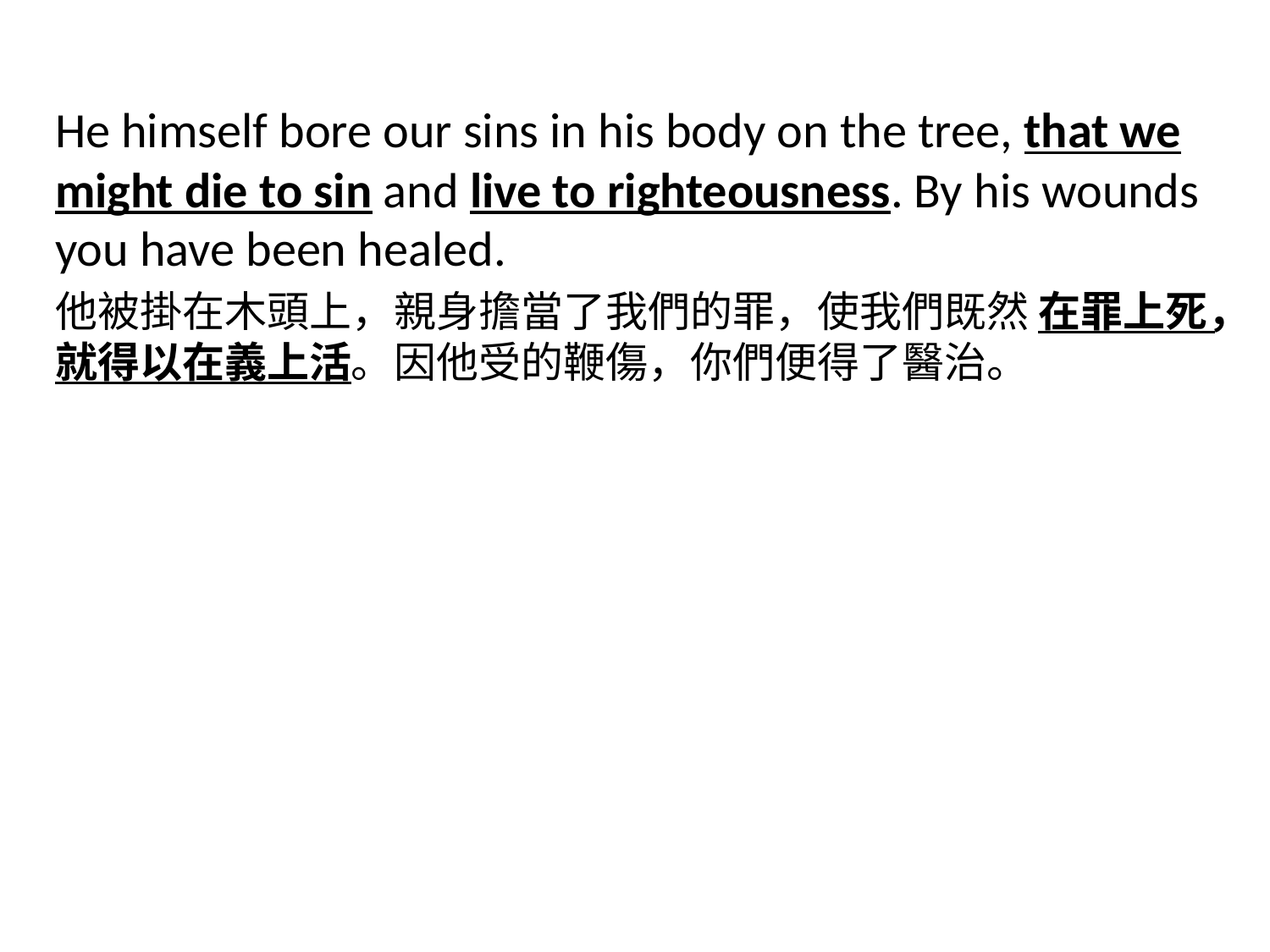

He himself bore our sins in his body on the tree, that we might die to sin and live to righteousness. By his wounds you have been healed.
他被掛在木頭上，親身擔當了我們的罪，使我們既然 在罪上死，就得以在義上活。因他受的鞭傷，你們便得了醫治。